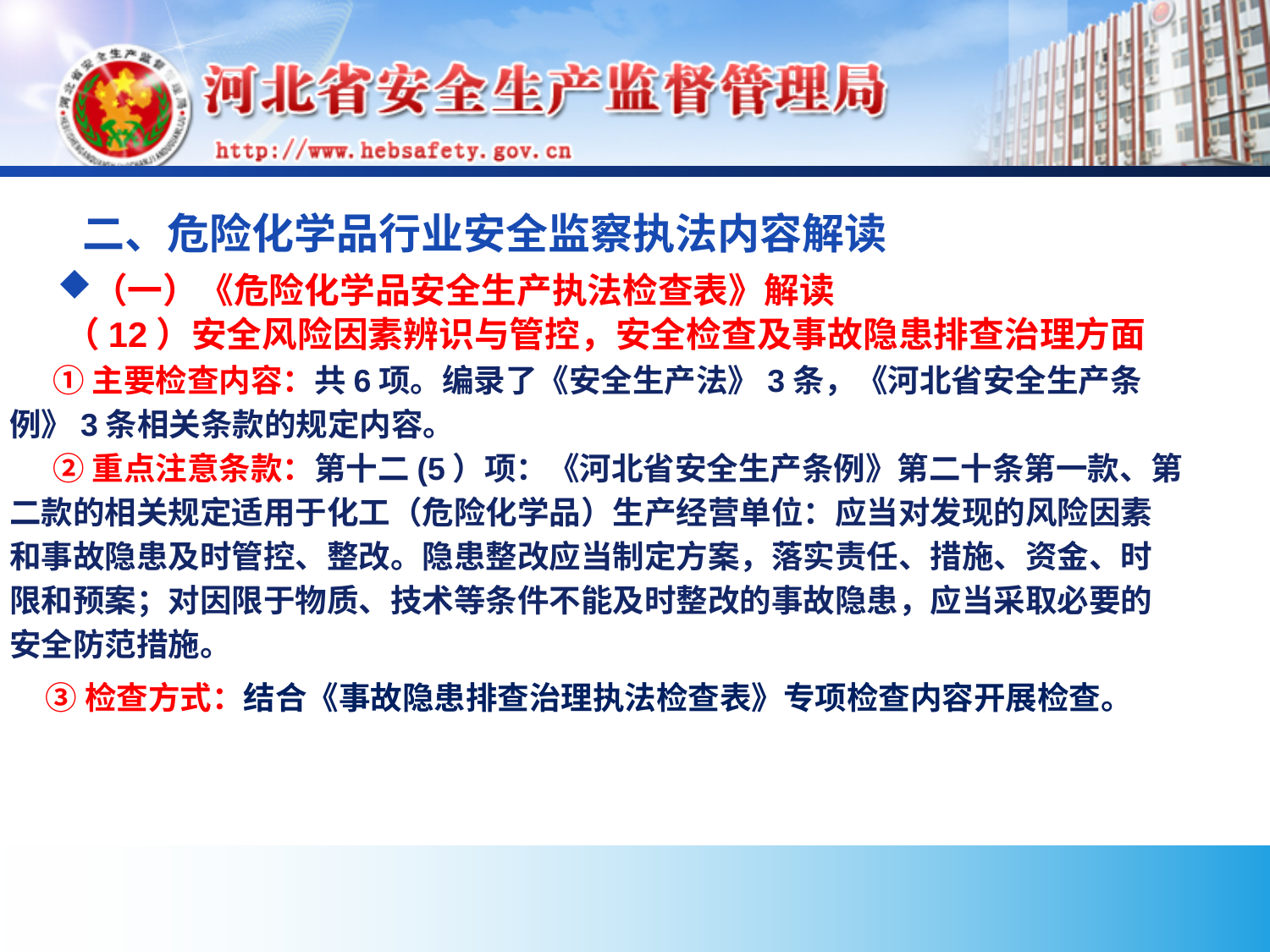

# 二、危险化学品行业安全监察执法内容解读
（一）《危险化学品安全生产执法检查表》解读
      （12）安全风险因素辨识与管控，安全检查及事故隐患排查治理方面
      ①主要检查内容：共6项。编录了《安全生产法》3条，《河北省安全生产条例》3条相关条款的规定内容。
      ②重点注意条款：第十二(5）项：《河北省安全生产条例》第二十条第一款、第二款的相关规定适用于化工（危险化学品）生产经营单位：应当对发现的风险因素和事故隐患及时管控、整改。隐患整改应当制定方案，落实责任、措施、资金、时限和预案；对因限于物质、技术等条件不能及时整改的事故隐患，应当采取必要的安全防范措施。
     ③检查方式：结合《事故隐患排查治理执法检查表》专项检查内容开展检查。